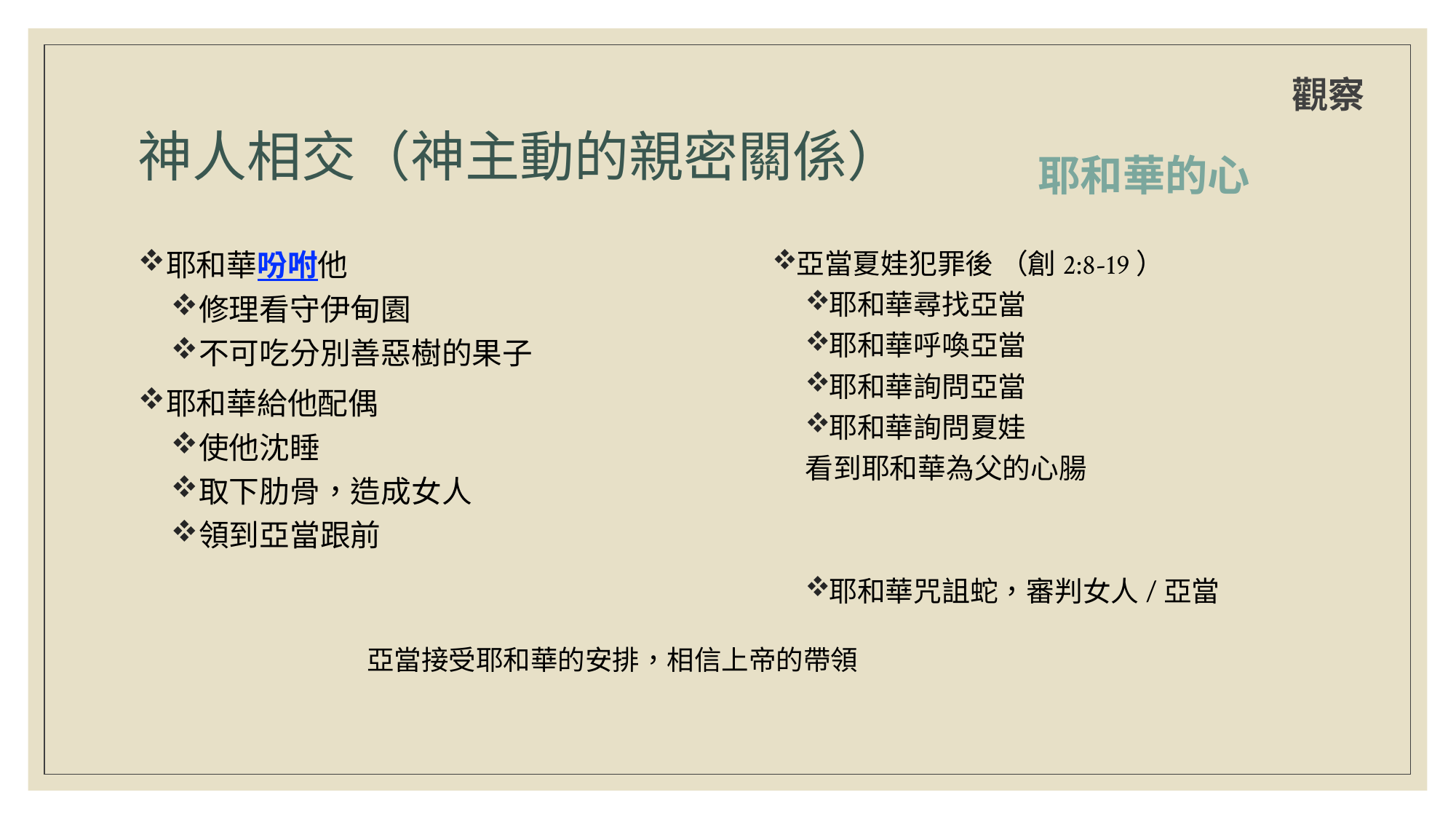

觀察
# 神人相交（神主動的親密關係）
耶和華的心
耶和華吩咐他
修理看守伊甸園
不可吃分別善惡樹的果子
耶和華給他配偶
使他沈睡
取下肋骨，造成女人
領到亞當跟前
亞當夏娃犯罪後 （創2:8-19）
耶和華尋找亞當
耶和華呼喚亞當
耶和華詢問亞當
耶和華詢問夏娃
看到耶和華為父的心腸

耶和華咒詛蛇，審判女人/亞當

亞當接受耶和華的安排，相信上帝的帶領